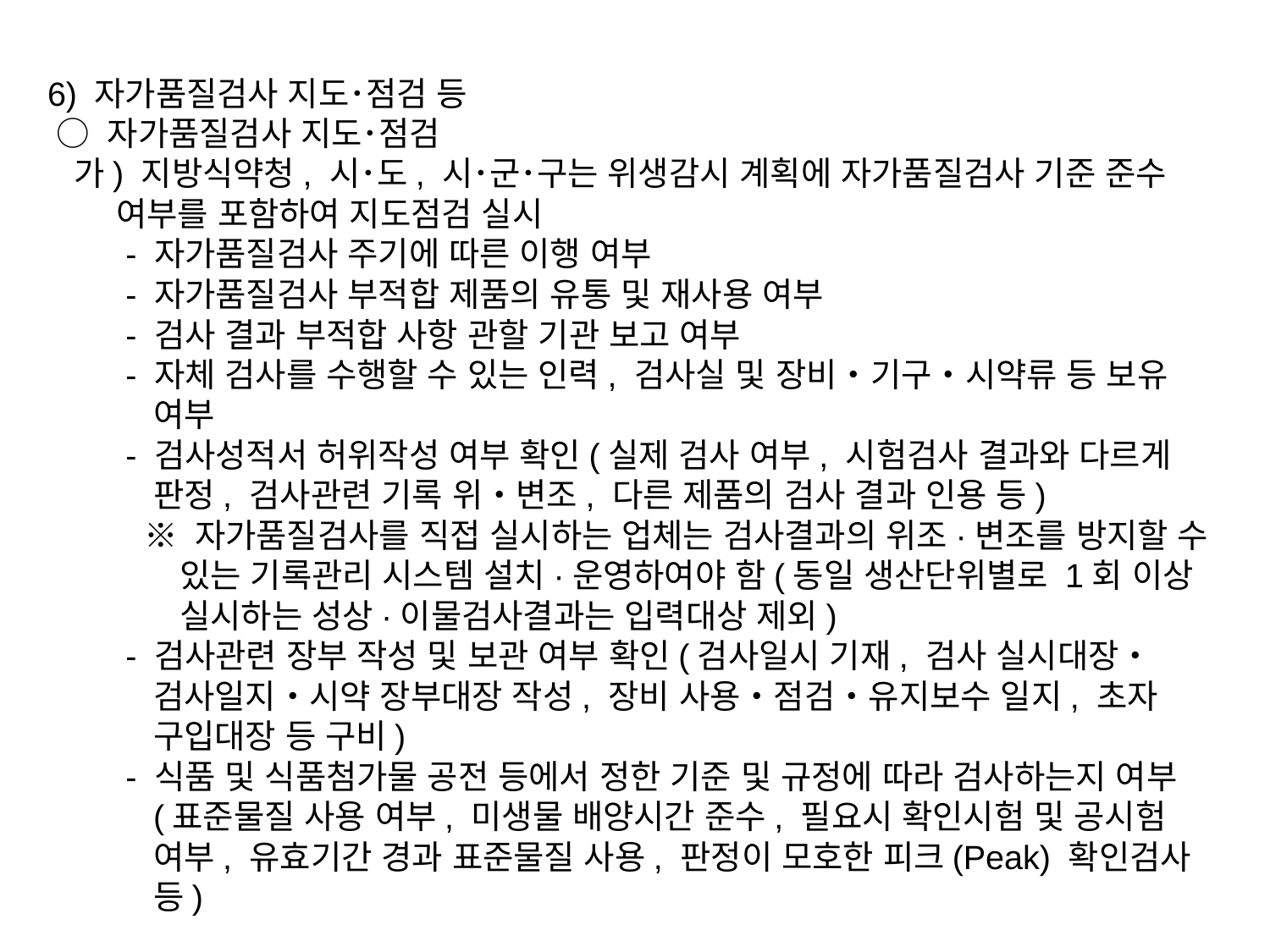

6) 자가품질검사 지도･점검 등
 ○ 자가품질검사 지도･점검
  가) 지방식약청, 시･도, 시･군･구는 위생감시 계획에 자가품질검사 기준 준수 여부를 포함하여 지도점검 실시
 - 자가품질검사 주기에 따른 이행 여부
 - 자가품질검사 부적합 제품의 유통 및 재사용 여부
 - 검사 결과 부적합 사항 관할 기관 보고 여부
 - 자체 검사를 수행할 수 있는 인력, 검사실 및 장비‧기구‧시약류 등 보유 여부
 - 검사성적서 허위작성 여부 확인(실제 검사 여부, 시험검사 결과와 다르게 판정, 검사관련 기록 위‧변조, 다른 제품의 검사 결과 인용 등)
   ※ 자가품질검사를 직접 실시하는 업체는 검사결과의 위조·변조를 방지할 수 있는 기록관리 시스템 설치·운영하여야 함(동일 생산단위별로 1회 이상 실시하는 성상·이물검사결과는 입력대상 제외)
 - 검사관련 장부 작성 및 보관 여부 확인(검사일시 기재, 검사 실시대장‧검사일지‧시약 장부대장 작성, 장비 사용‧점검‧유지보수 일지, 초자 구입대장 등 구비)
 - 식품 및 식품첨가물 공전 등에서 정한 기준 및 규정에 따라 검사하는지 여부(표준물질 사용 여부, 미생물 배양시간 준수, 필요시 확인시험 및 공시험 여부, 유효기간 경과 표준물질 사용, 판정이 모호한 피크(Peak) 확인검사 등)